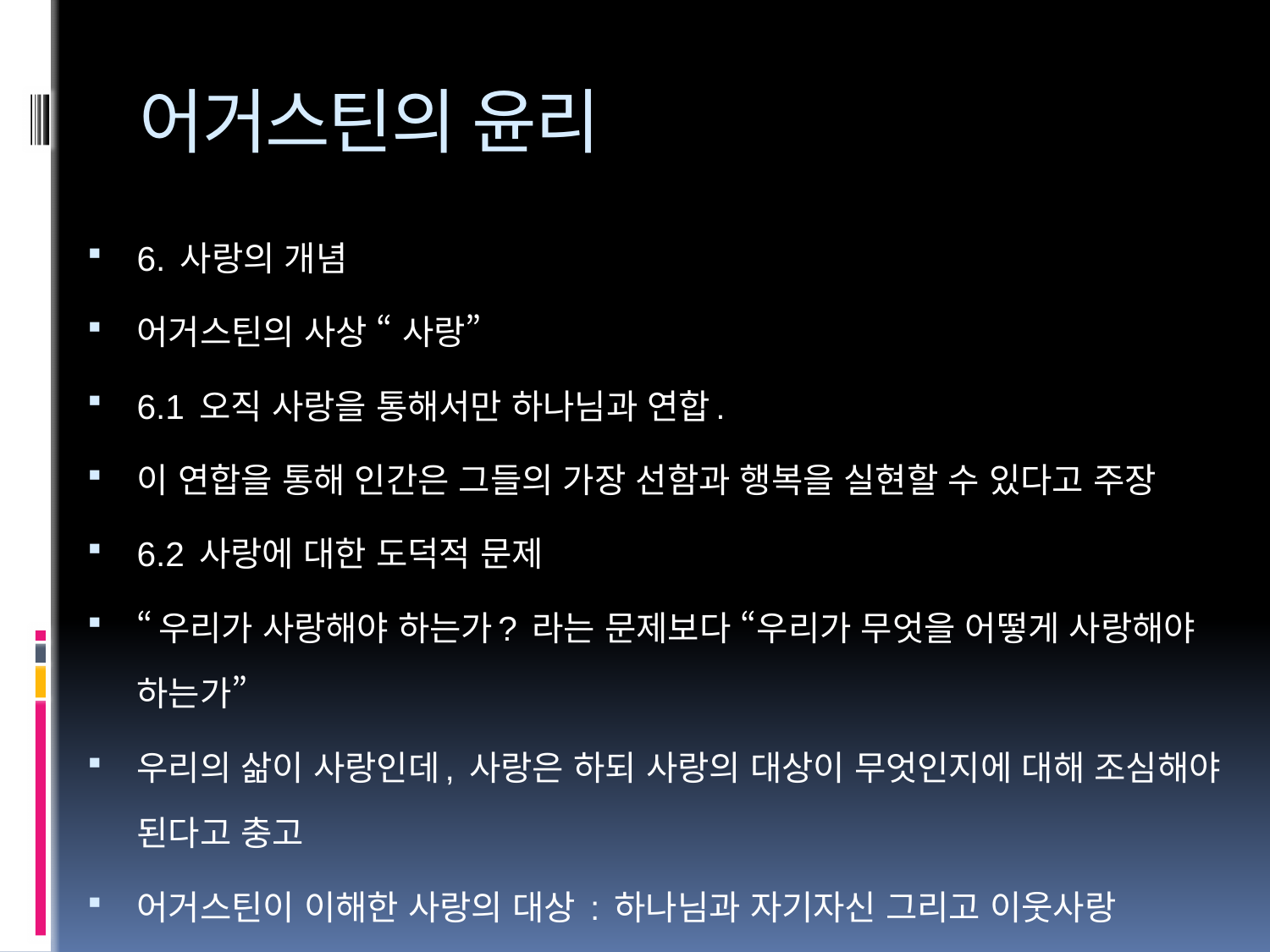

# 어거스틴의 윤리
6. 사랑의 개념
어거스틴의 사상 “ 사랑”
6.1 오직 사랑을 통해서만 하나님과 연합.
이 연합을 통해 인간은 그들의 가장 선함과 행복을 실현할 수 있다고 주장
6.2 사랑에 대한 도덕적 문제
“우리가 사랑해야 하는가? 라는 문제보다 “우리가 무엇을 어떻게 사랑해야 하는가”
우리의 삶이 사랑인데, 사랑은 하되 사랑의 대상이 무엇인지에 대해 조심해야 된다고 충고
어거스틴이 이해한 사랑의 대상 : 하나님과 자기자신 그리고 이웃사랑